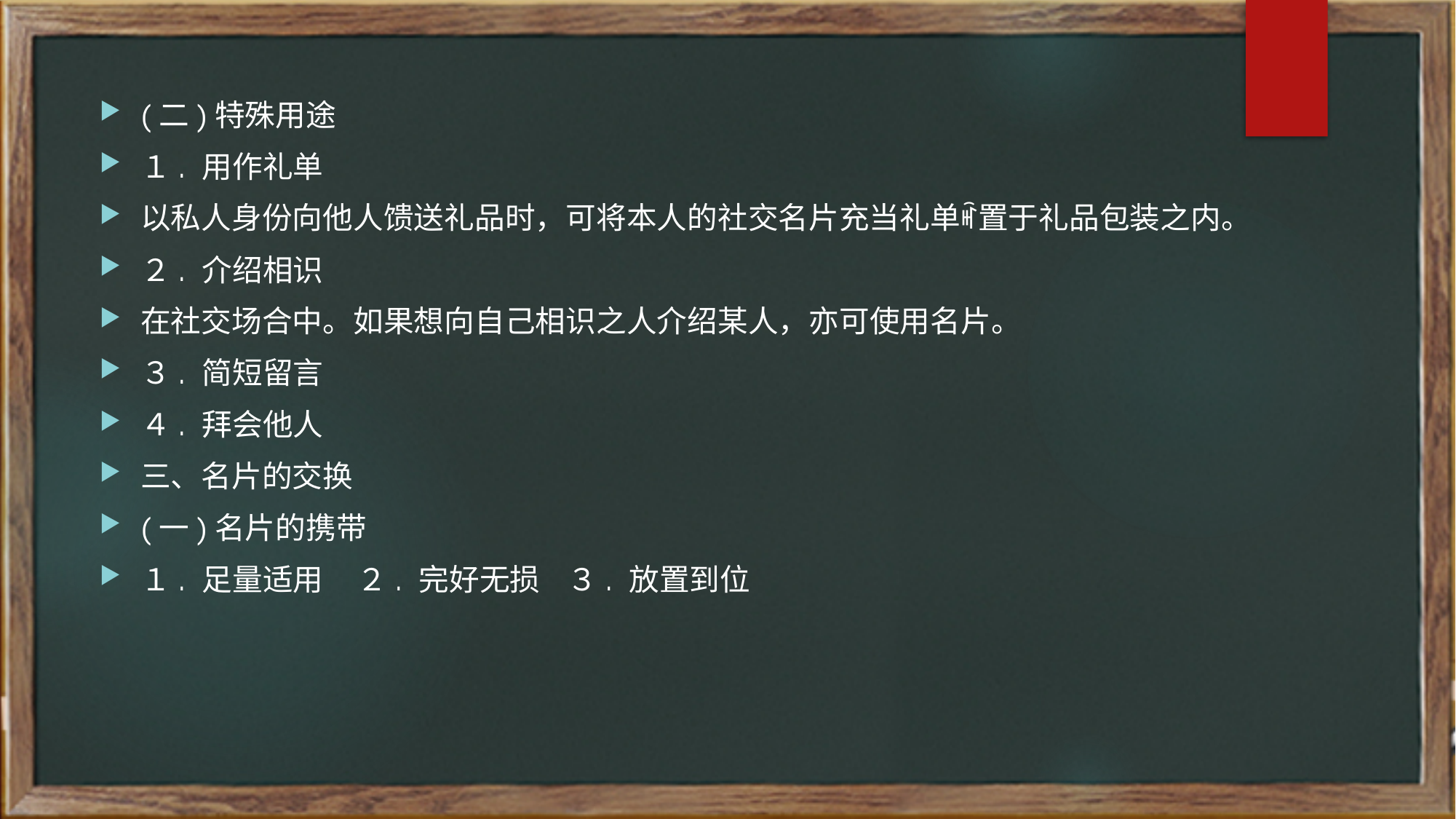

(二)特殊用途
１. 用作礼单
以私人身份向他人馈送礼品时，可将本人的社交名片充当礼单ꎬ置于礼品包装之内。
２. 介绍相识
在社交场合中。如果想向自己相识之人介绍某人，亦可使用名片。
３. 简短留言
４. 拜会他人
三、名片的交换
(一)名片的携带
１. 足量适用     ２. 完好无损    ３. 放置到位